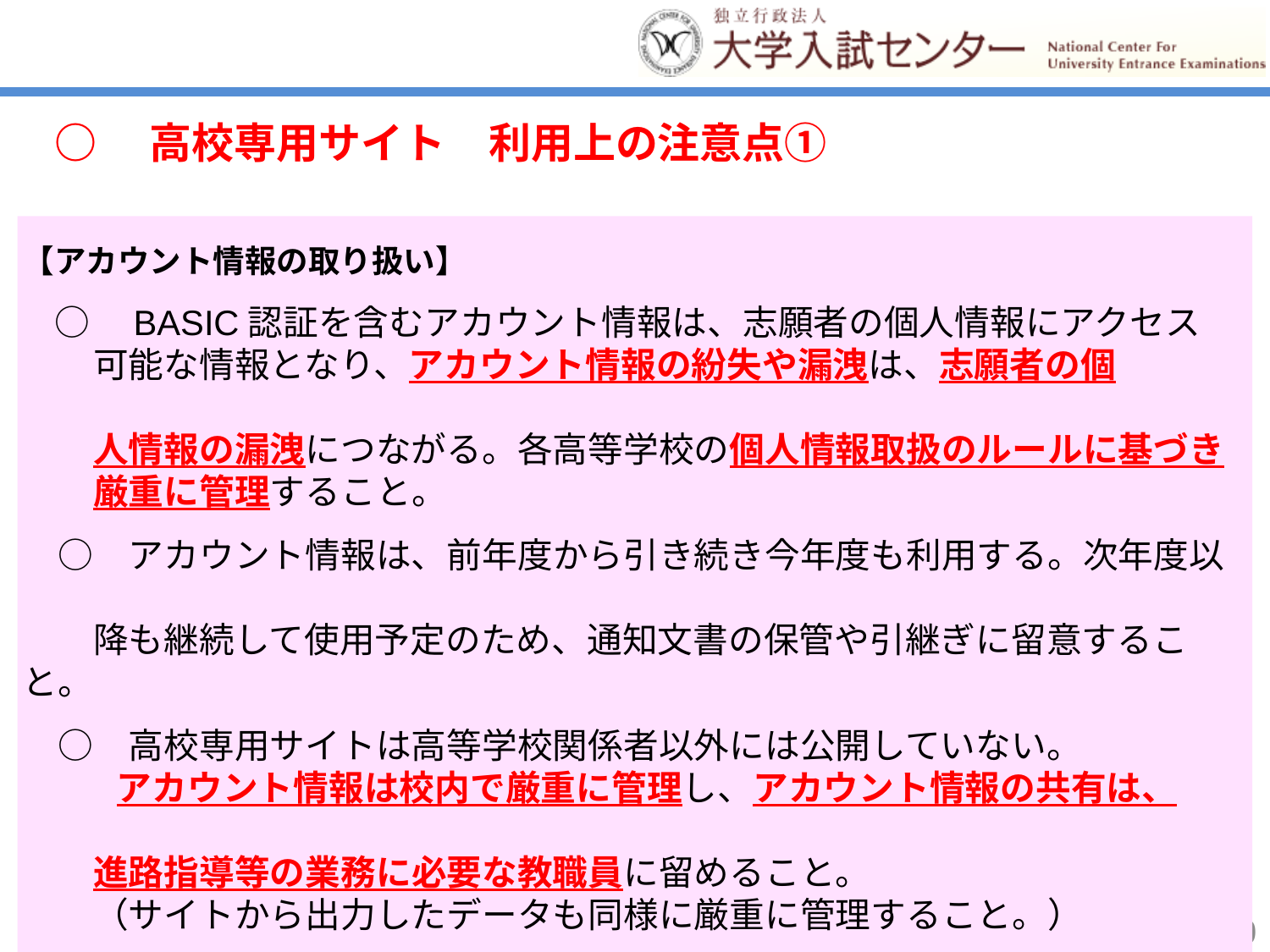

○　高校専用サイト　利用上の注意点①
【アカウント情報の取り扱い】
　○　BASIC認証を含むアカウント情報は、志願者の個人情報にアクセス
　　可能な情報となり、アカウント情報の紛失や漏洩は、志願者の個
　　人情報の漏洩につながる。各高等学校の個人情報取扱のルールに基づき
　　厳重に管理すること。
　○　アカウント情報は、前年度から引き続き今年度も利用する。次年度以
　　降も継続して使用予定のため、通知文書の保管や引継ぎに留意すること。
　○　高校専用サイトは高等学校関係者以外には公開していない。
   　　アカウント情報は校内で厳重に管理し、アカウント情報の共有は、
　　進路指導等の業務に必要な教職員に留めること。
　　（サイトから出力したデータも同様に厳重に管理すること。）
20